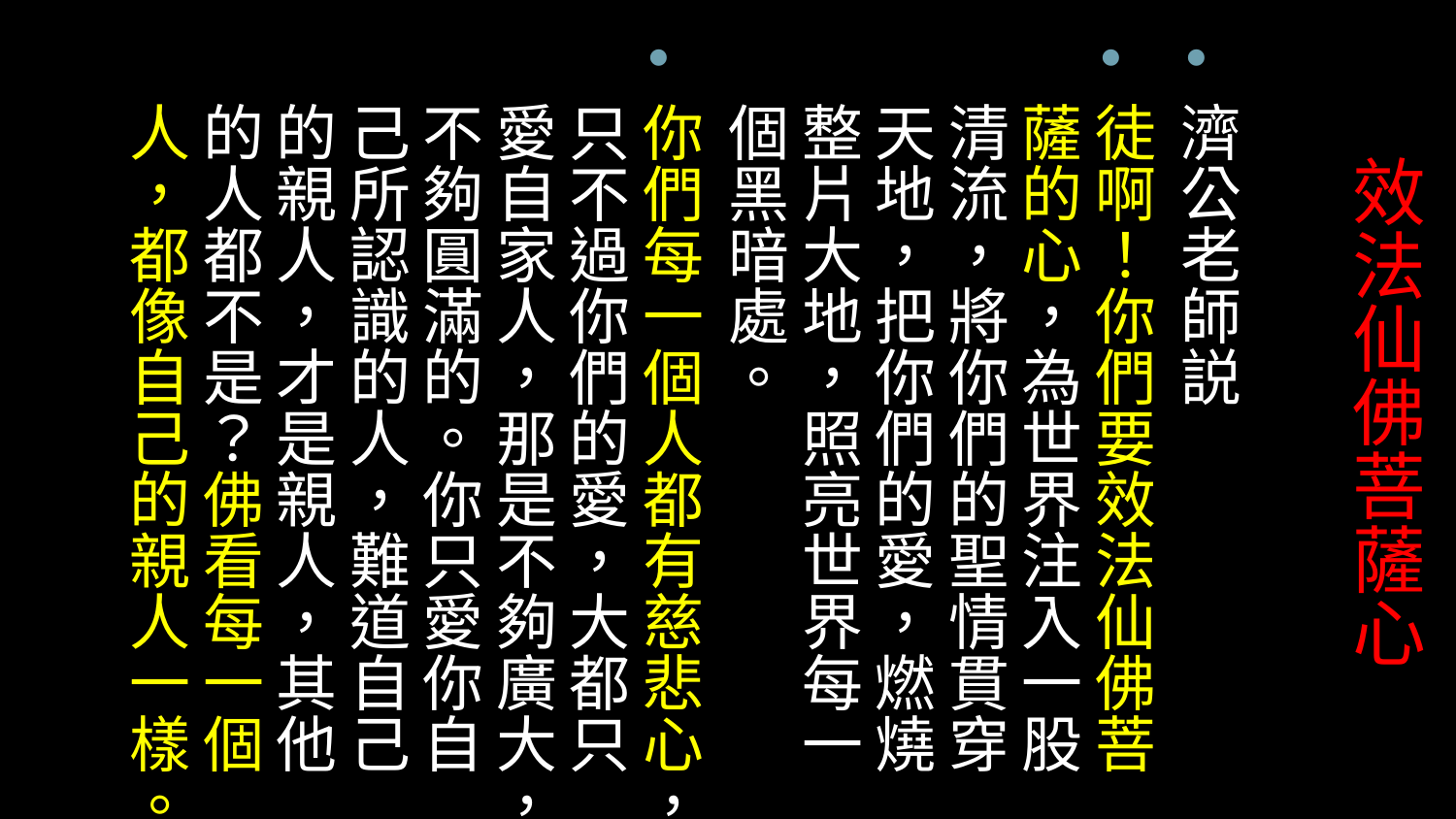

# 效法仙佛菩薩心
濟公老師説
徒啊！你們要效法仙佛菩薩的心，為世界注入一股清流，將你們的聖情貫穿天地，把你們的愛，燃燒整片大地，照亮世界每一個黑暗處。
你們每一個人都有慈悲心，只不過你們的愛，大都只愛自家人，那是不夠廣大，不夠圓滿的。你只愛你自己所認識的人，難道自己的親人，才是親人，其他的人都不是？佛看每一個人，都像自己的親人一樣。